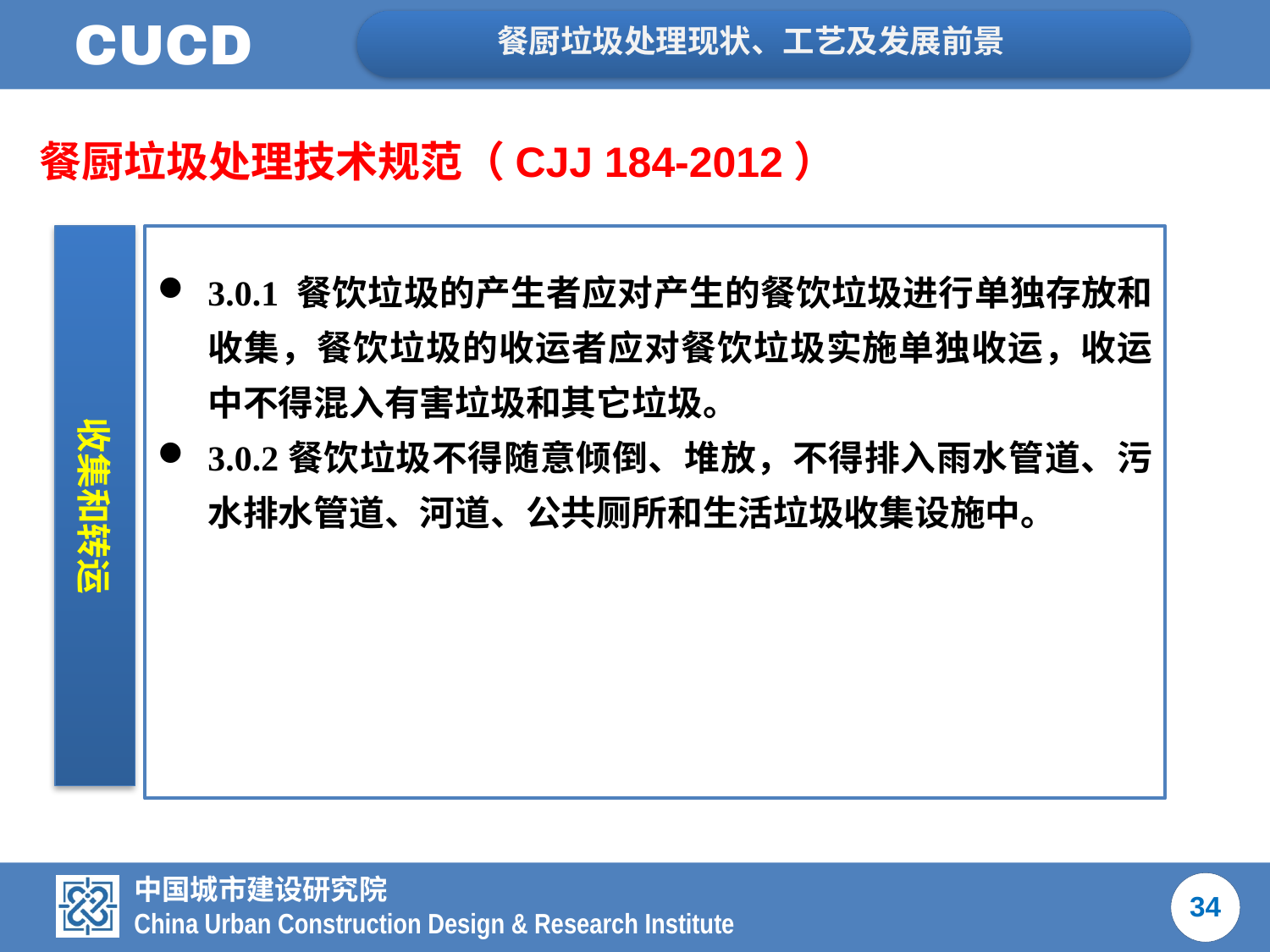

餐厨垃圾处理技术规范（CJJ 184-2012）
收集和转运

3.0.1 餐饮垃圾的产生者应对产生的餐饮垃圾进行单独存放和收集，餐饮垃圾的收运者应对餐饮垃圾实施单独收运，收运中不得混入有害垃圾和其它垃圾。
3.0.2餐饮垃圾不得随意倾倒、堆放，不得排入雨水管道、污水排水管道、河道、公共厕所和生活垃圾收集设施中。

34